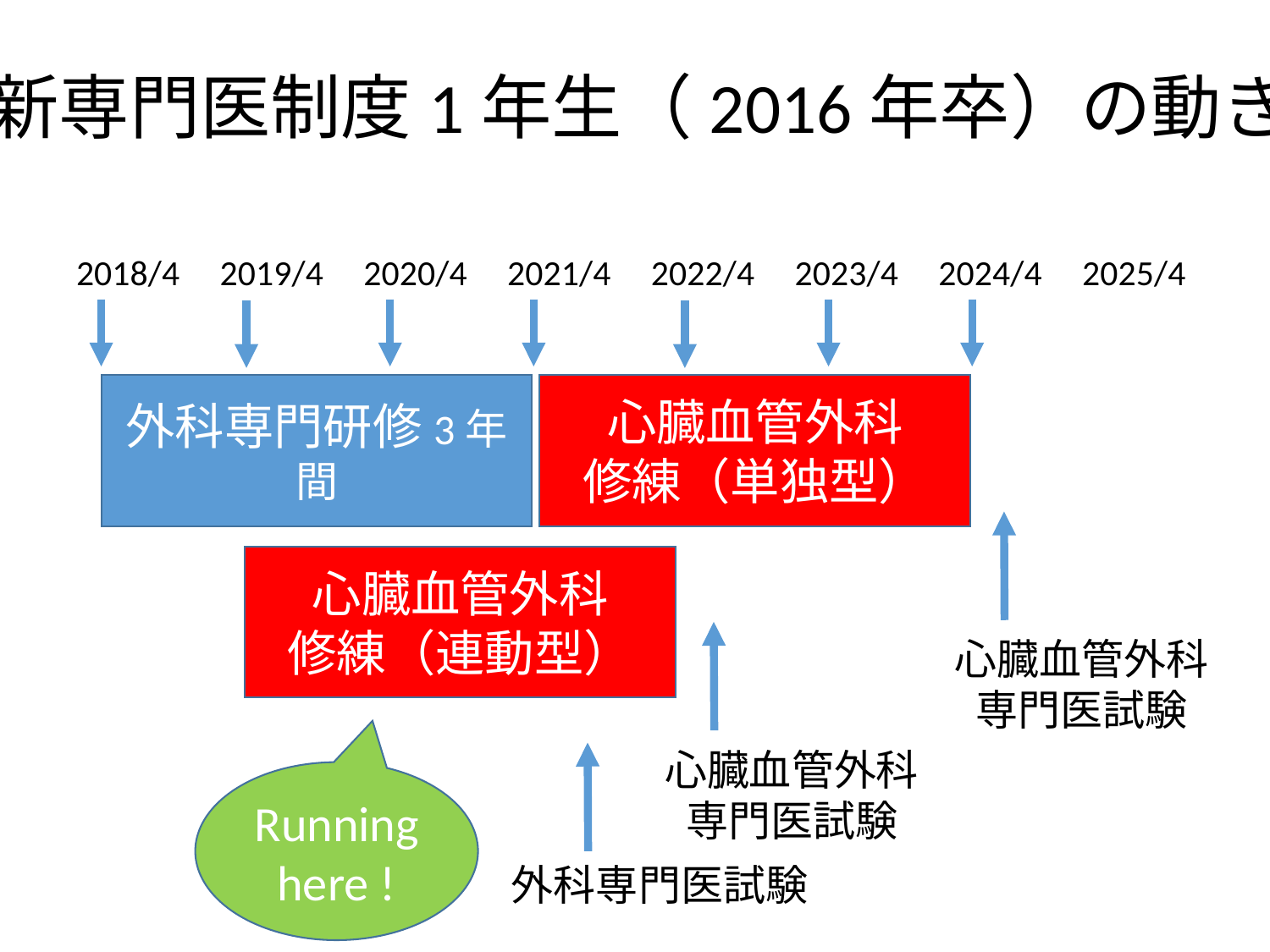

新専門医制度1年生（2016年卒）の動き
# 2018/4     2019/4     2020/4     2021/4     2022/4     2023/4     2024/4     2025/4
心臓血管外科
修練（単独型）
外科専門研修3年間
心臓血管外科
修練（連動型）
心臓血管外科
専門医試験
心臓血管外科
専門医試験
Running here !
外科専門医試験